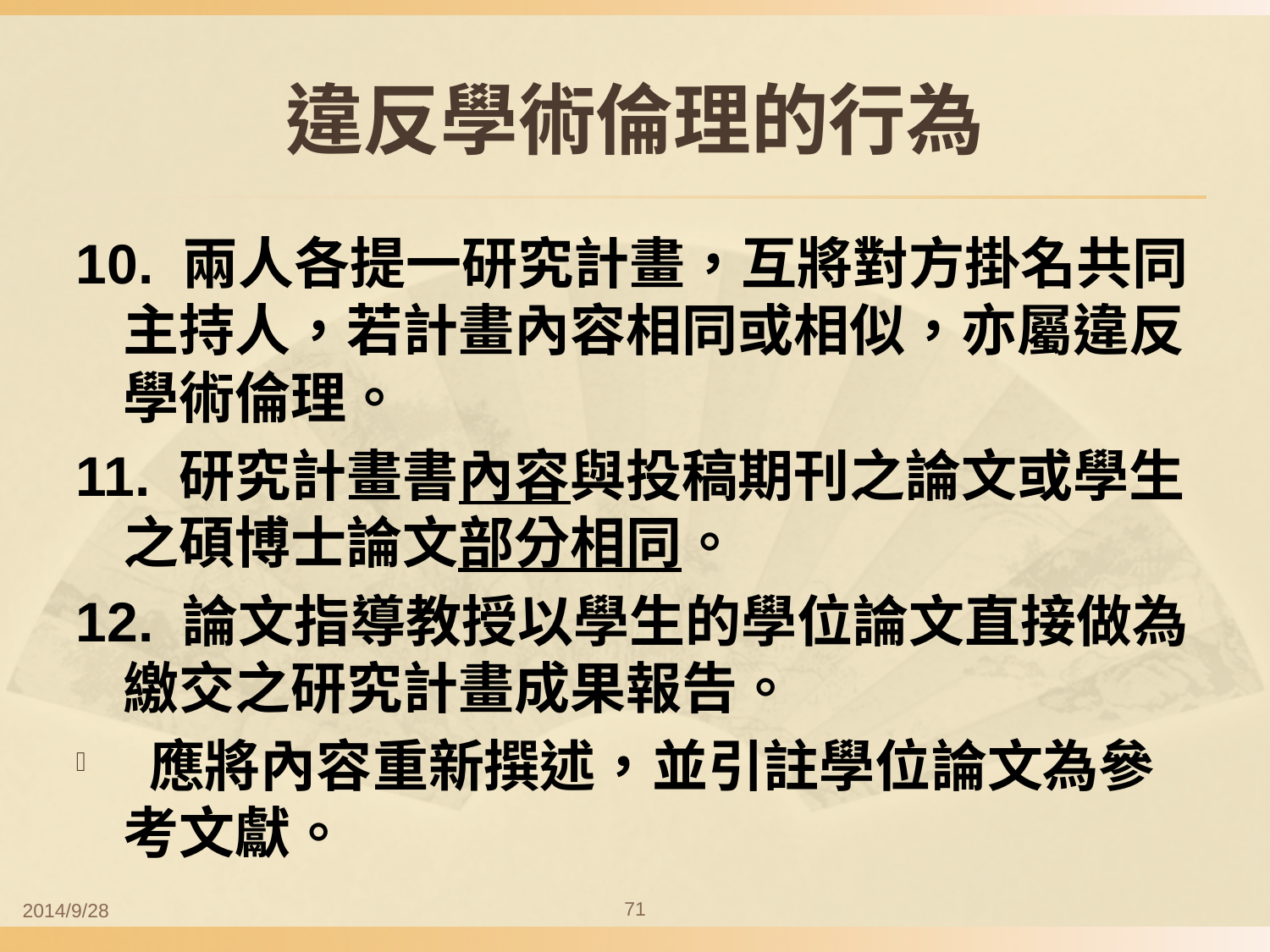

# 違反學術倫理的行為
10. 兩人各提一研究計畫，互將對方掛名共同主持人，若計畫內容相同或相似，亦屬違反學術倫理。
11. 研究計畫書內容與投稿期刊之論文或學生之碩博士論文部分相同。
12. 論文指導教授以學生的學位論文直接做為繳交之研究計畫成果報告。
 應將內容重新撰述，並引註學位論文為參考文獻。

2014/9/28
71